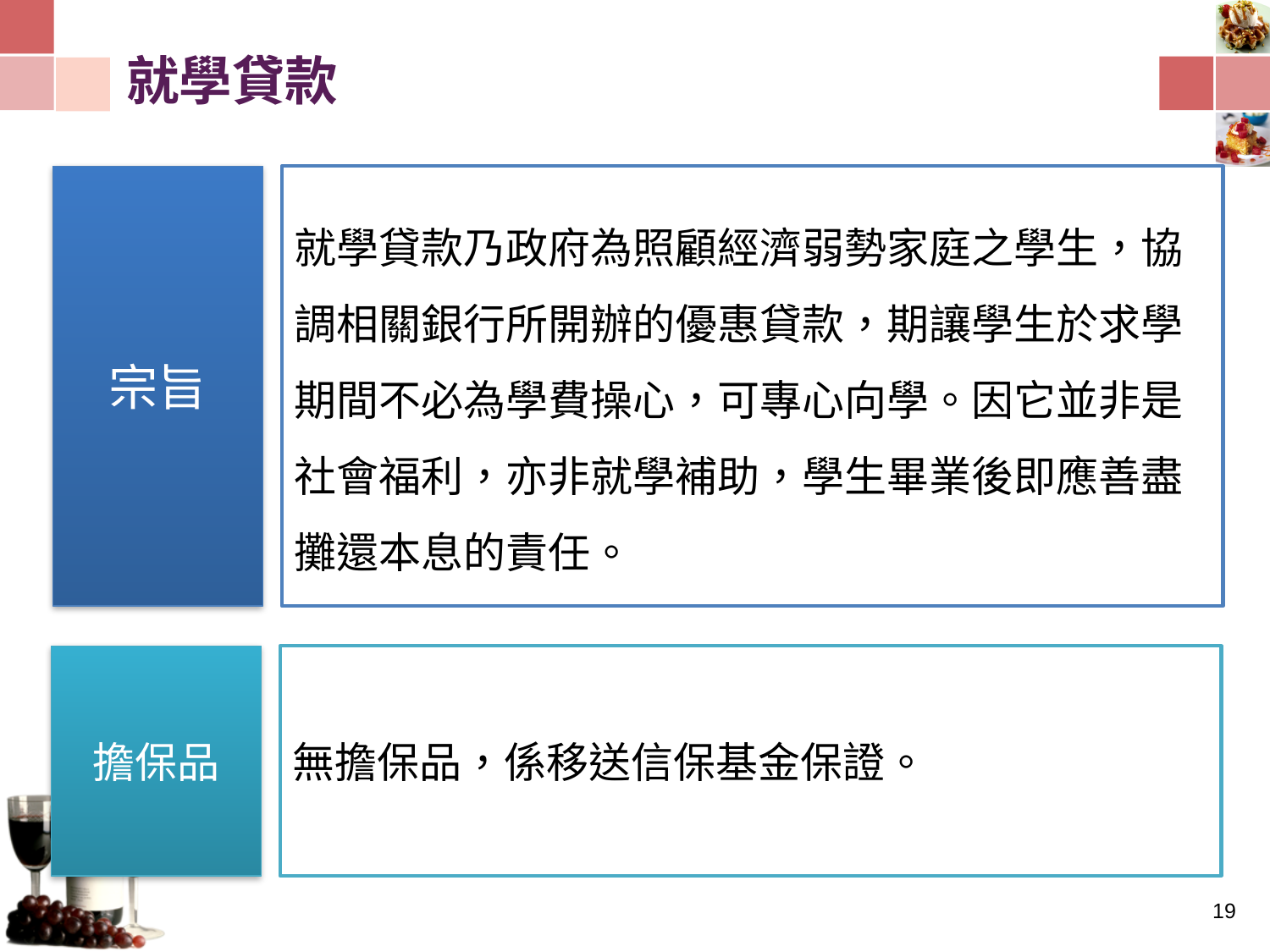

# 就學貸款
宗旨
就學貸款乃政府為照顧經濟弱勢家庭之學生，協調相關銀行所開辦的優惠貸款，期讓學生於求學期間不必為學費操心，可專心向學。因它並非是社會福利，亦非就學補助，學生畢業後即應善盡攤還本息的責任。
擔保品
無擔保品，係移送信保基金保證。
19